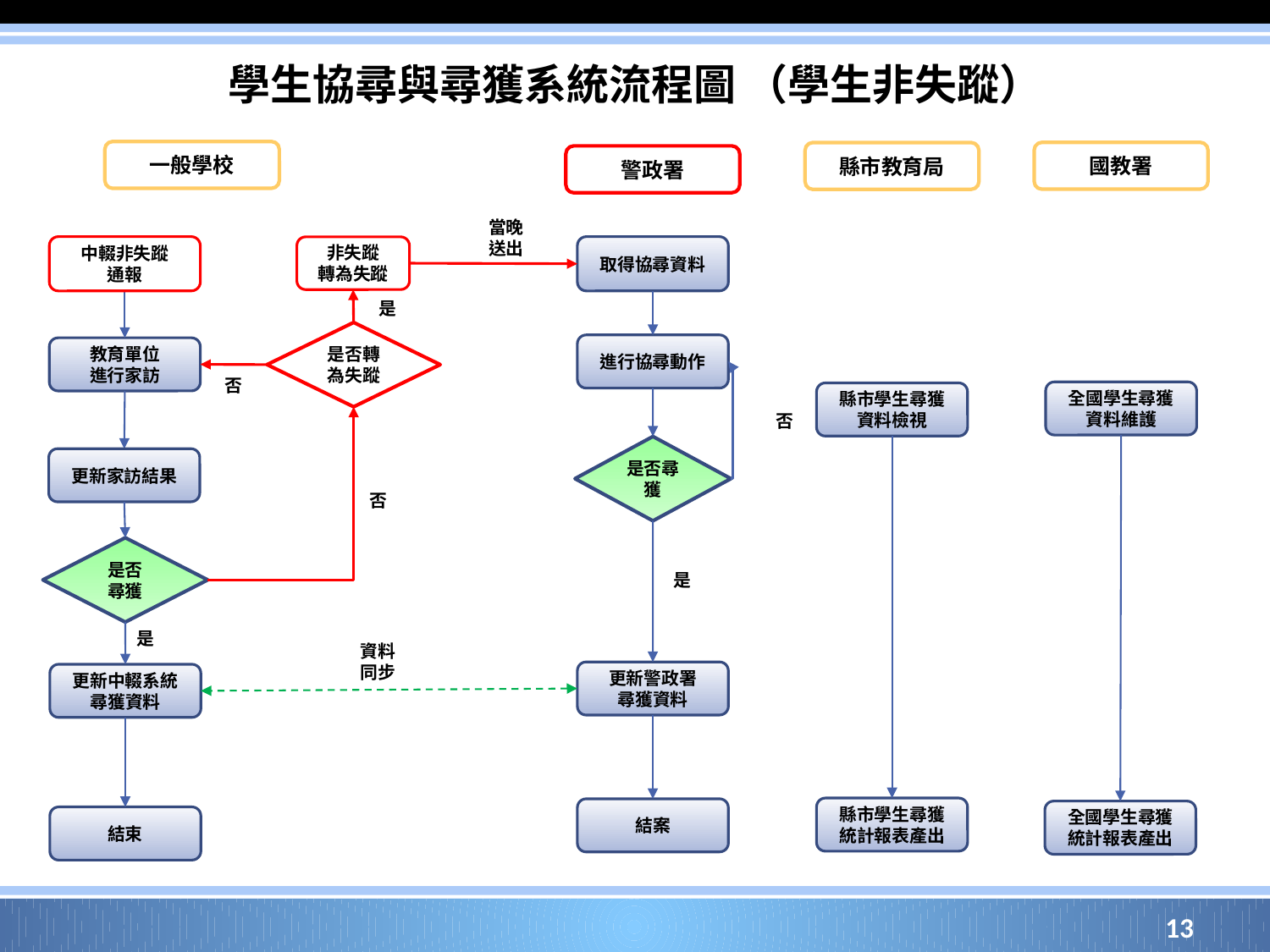

# 學生協尋與尋獲系統流程圖 （學生非失蹤）
一般學校
國教署
縣市教育局
警政署
當晚送出
中輟非失蹤
通報
取得協尋資料
非失蹤
轉為失蹤
是
是否轉為失蹤
進行協尋動作
教育單位
進行家訪
否
全國學生尋獲資料維護
縣市學生尋獲資料檢視
否
是否尋獲
更新家訪結果
否
是否
尋獲
是
是
資料同步
更新警政署
尋獲資料
更新中輟系統
尋獲資料
縣市學生尋獲統計報表產出
結案
全國學生尋獲統計報表產出
結束
13